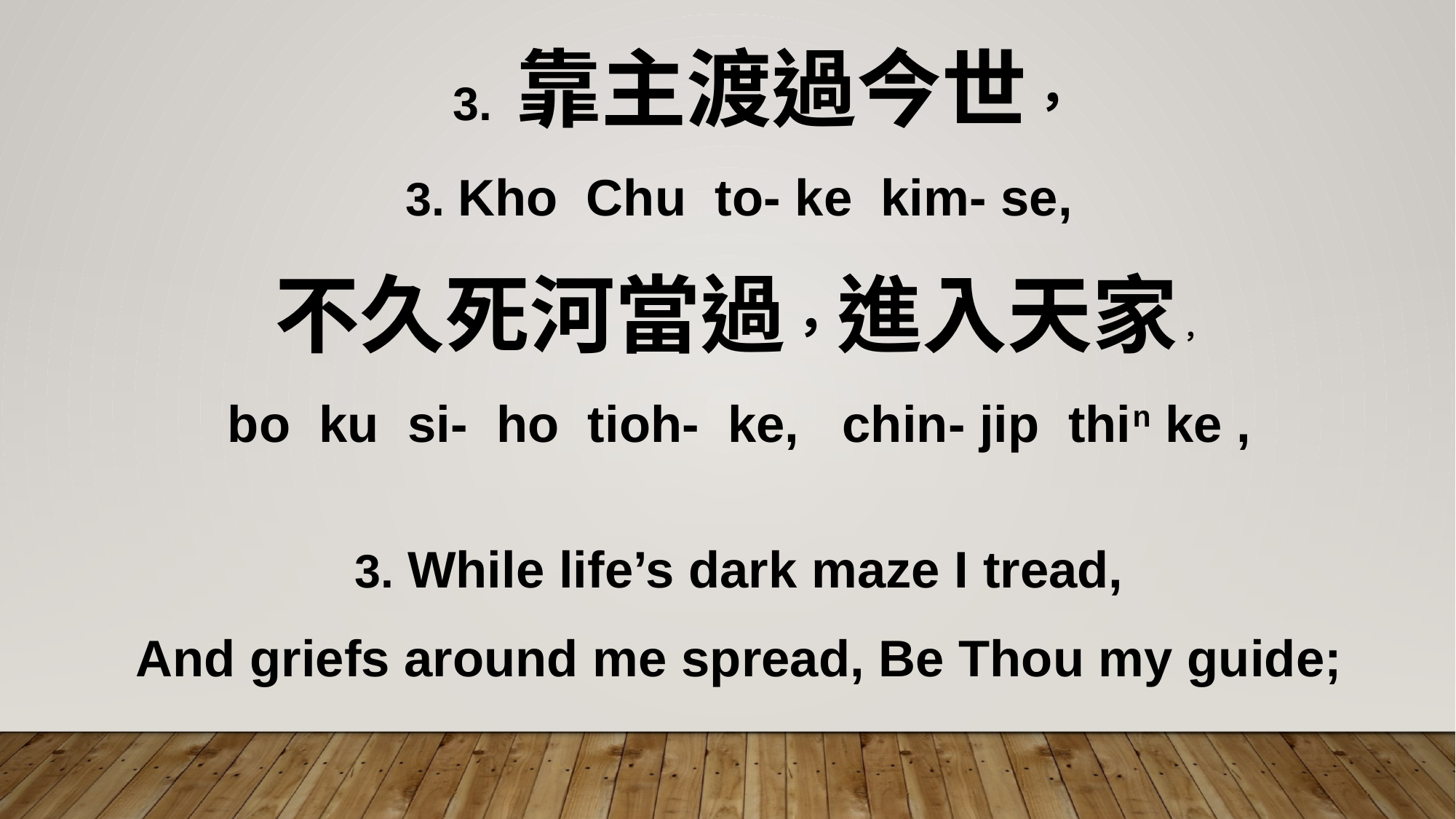

3. 靠主渡過今世，
3. Kho  Chu  to- ke  kim- se,
不久死河當過，進入天家，
bo  ku  si-  ho  tioh-  ke,   chin- jip  thin ke ,

3. While life’s dark maze I tread,
And griefs around me spread, Be Thou my guide;